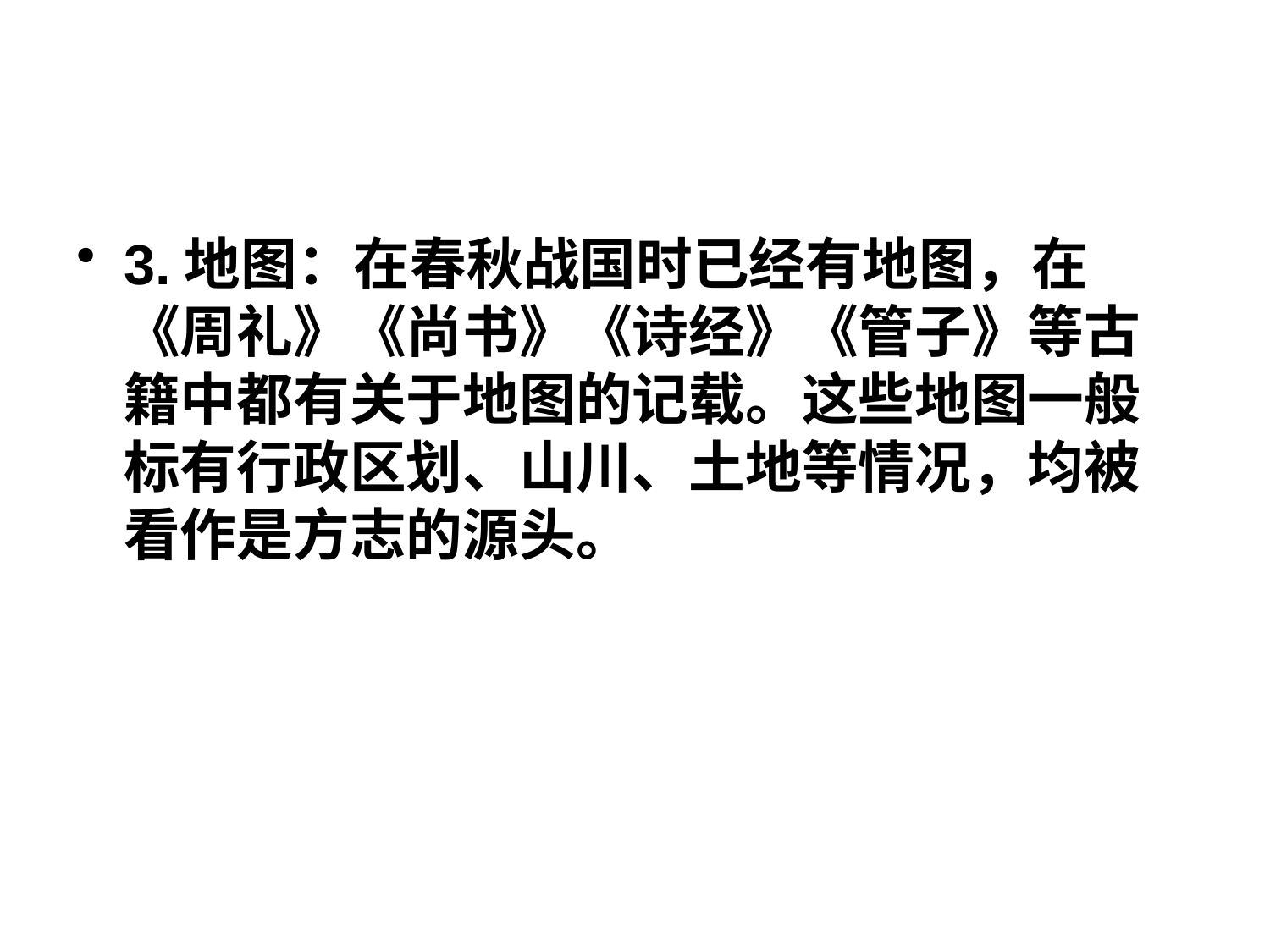

3.地图：在春秋战国时已经有地图，在《周礼》《尚书》《诗经》《管子》等古籍中都有关于地图的记载。这些地图一般标有行政区划、山川、土地等情况，均被看作是方志的源头。